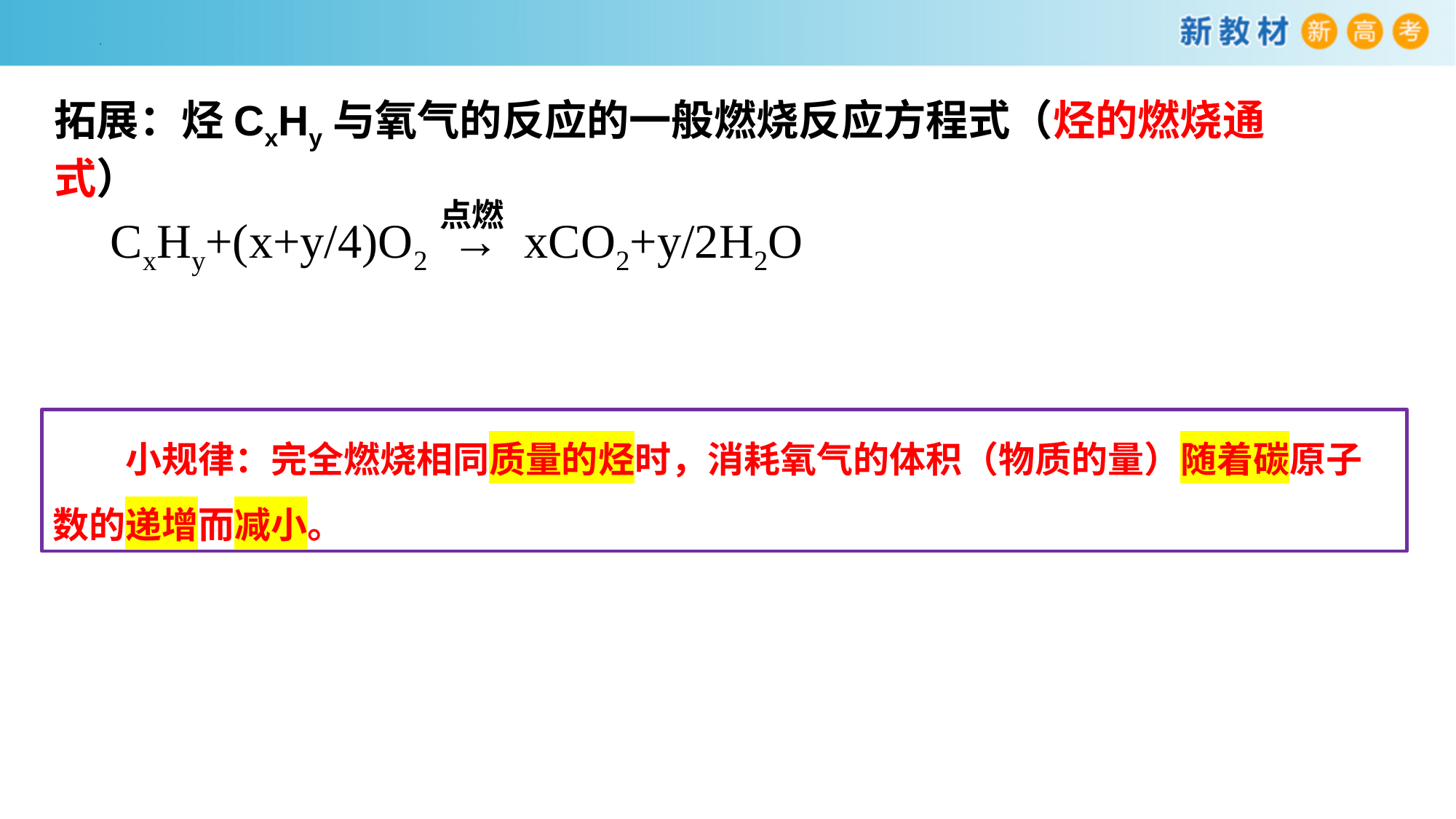

拓展：烃CxHy与氧气的反应的一般燃烧反应方程式（烃的燃烧通式）
点燃
CxHy+(x+y/4)O2  →  xCO2+y/2H2O
小规律：完全燃烧相同质量的烃时，消耗氧气的体积（物质的量）随着碳原子数的递增而减小。